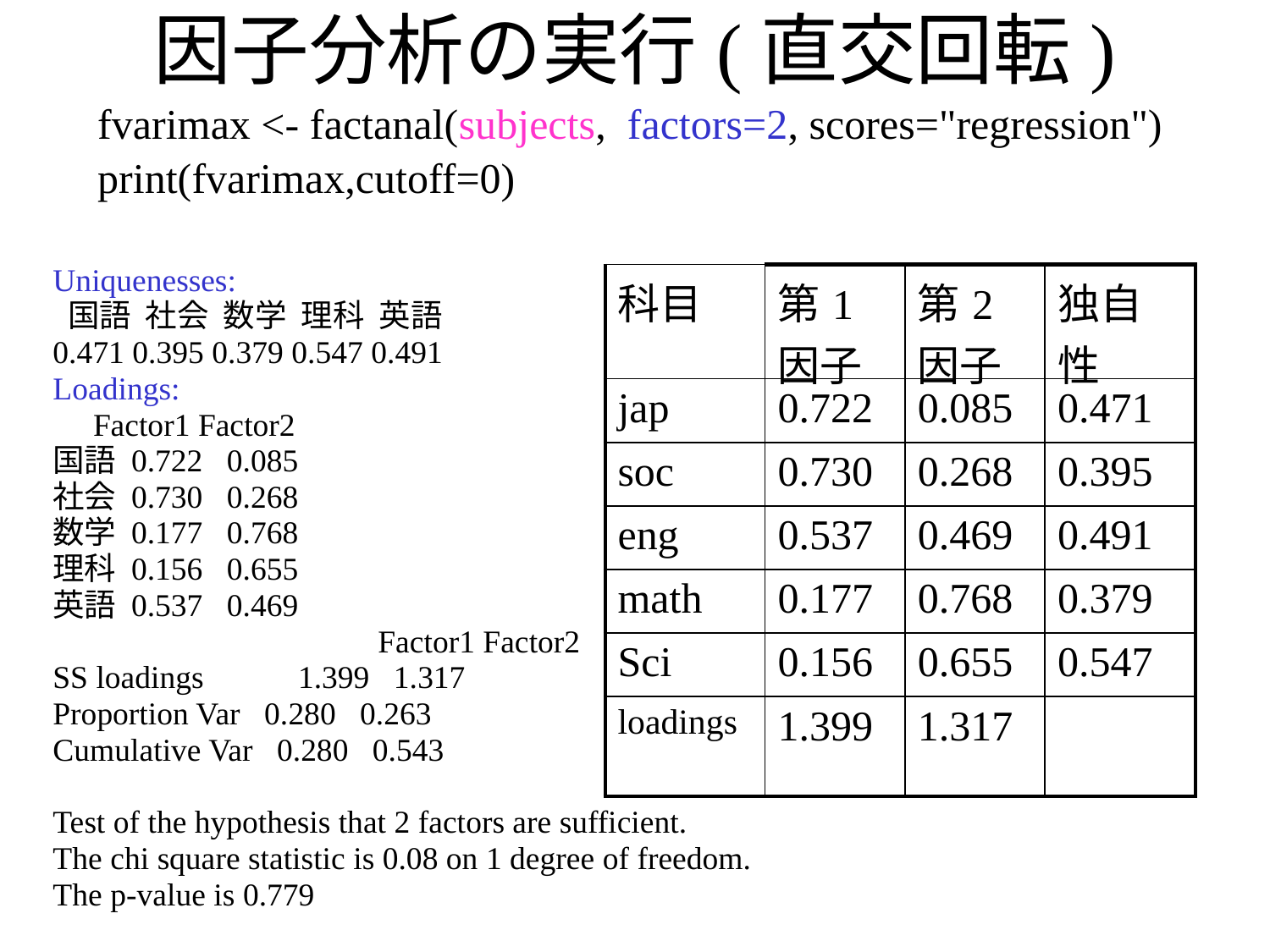

# 因子分析の実行(直交回転)
fvarimax <- factanal(subjects,  factors=2, scores="regression")
print(fvarimax,cutoff=0)
Uniquenesses:
 国語  社会  数学  理科  英語
0.471 0.395 0.379 0.547 0.491
Loadings:
     Factor1 Factor2
国語 0.722   0.085
社会 0.730   0.268
数学 0.177   0.768
理科 0.156   0.655
英語 0.537   0.469
　　　　　　　　　　Factor1 Factor2
SS loadings     　 1.399   1.317
Proportion Var   0.280   0.263
Cumulative Var   0.280   0.543

Test of the hypothesis that 2 factors are sufficient.
The chi square statistic is 0.08 on 1 degree of freedom.
The p-value is 0.779
| 科目 | 第1因子 | 第2因子 | 独自性 |
| --- | --- | --- | --- |
| jap | 0.722 | 0.085 | 0.471 |
| soc | 0.730 | 0.268 | 0.395 |
| eng | 0.537 | 0.469 | 0.491 |
| math | 0.177 | 0.768 | 0.379 |
| Sci | 0.156 | 0.655 | 0.547 |
| loadings | 1.399 | 1.317 |  |